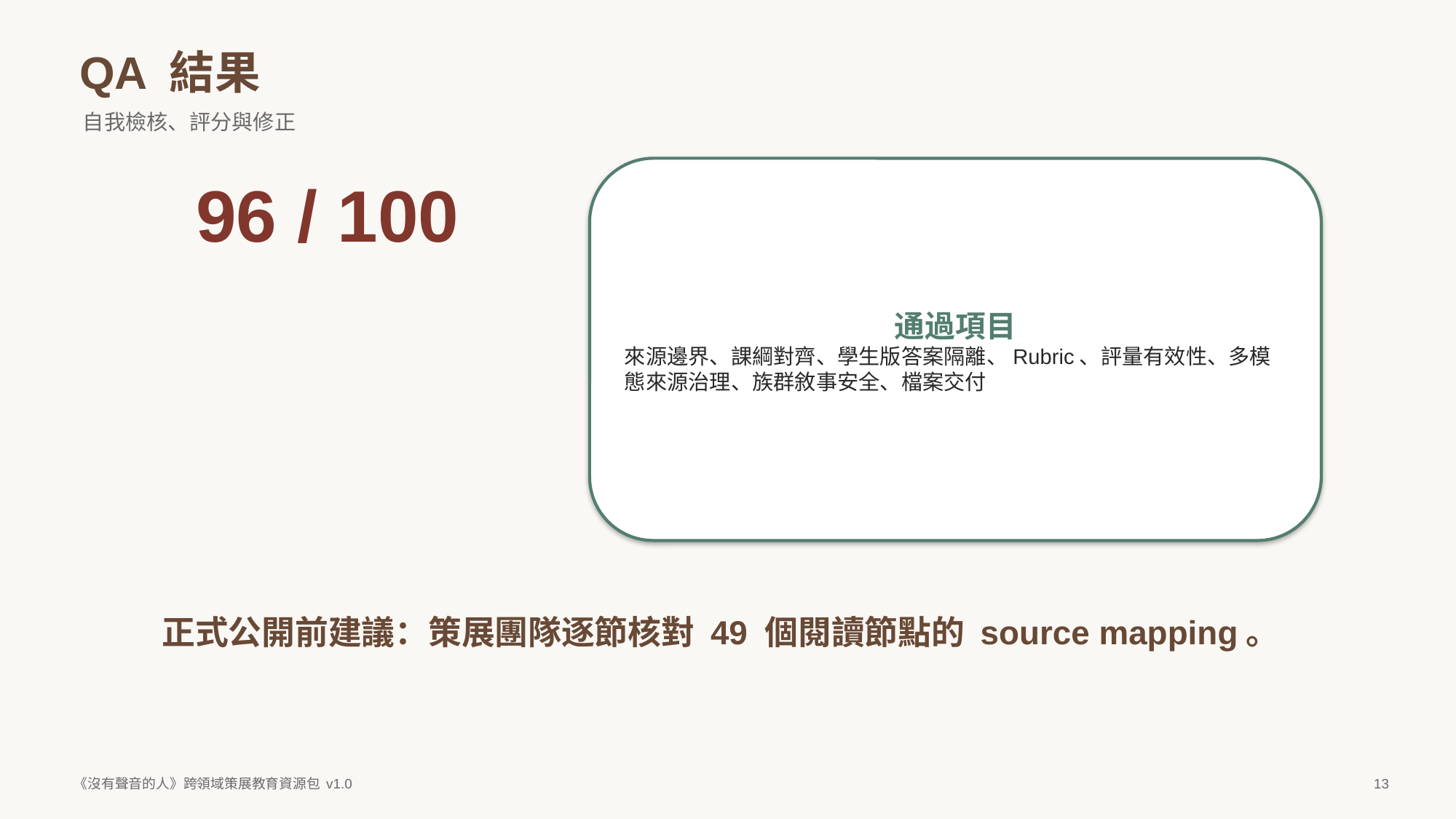

QA 結果
自我檢核、評分與修正
通過項目
來源邊界、課綱對齊、學生版答案隔離、Rubric、評量有效性、多模態來源治理、族群敘事安全、檔案交付
96 / 100
正式公開前建議：策展團隊逐節核對 49 個閱讀節點的 source mapping。
《沒有聲音的人》跨領域策展教育資源包 v1.0
13